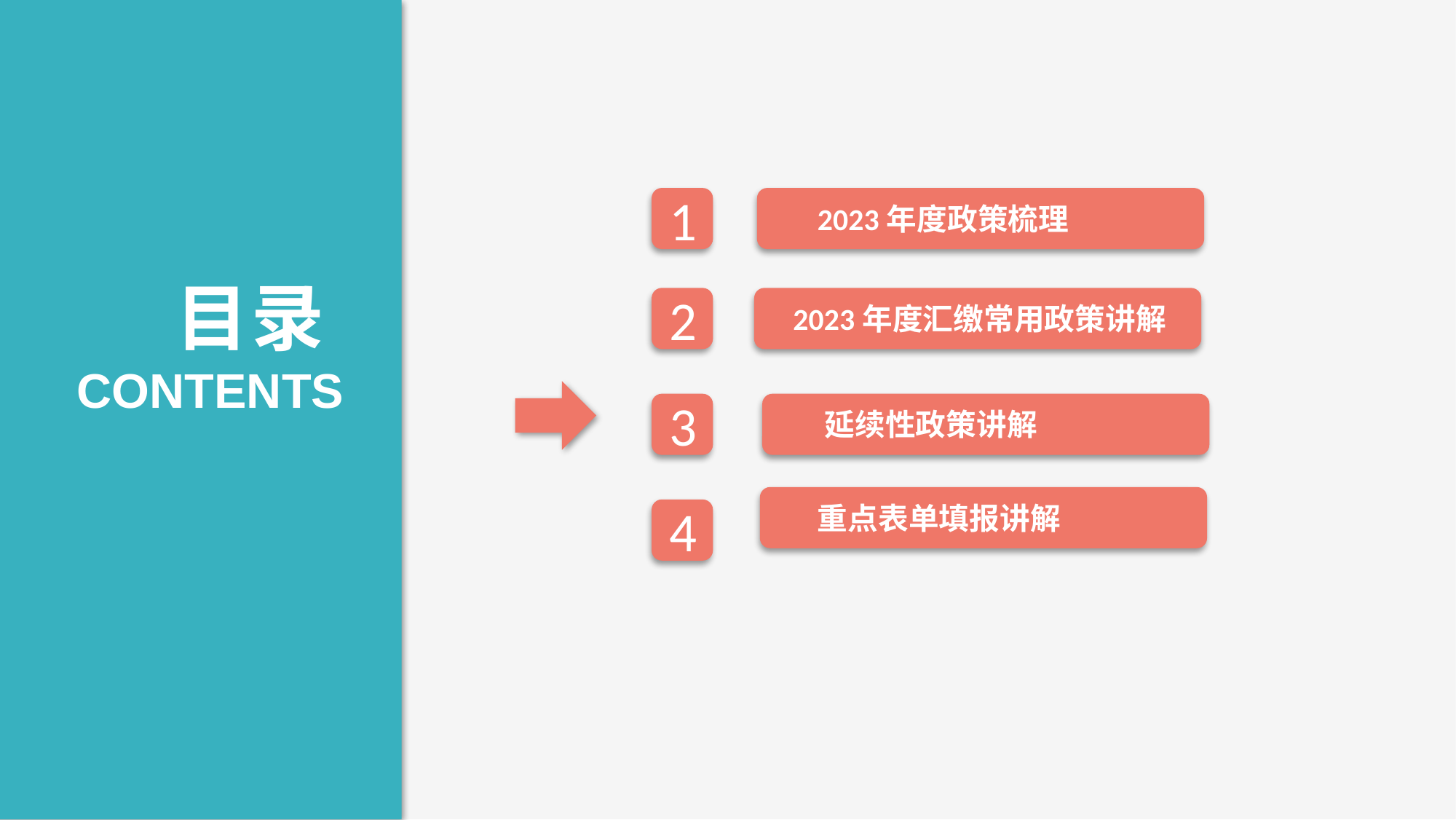

1

2023年度政策梳理
目录
CONTENTS
2

2023年度汇缴常用政策讲解

3

     延续性政策讲解

      重点表单填报讲解
4